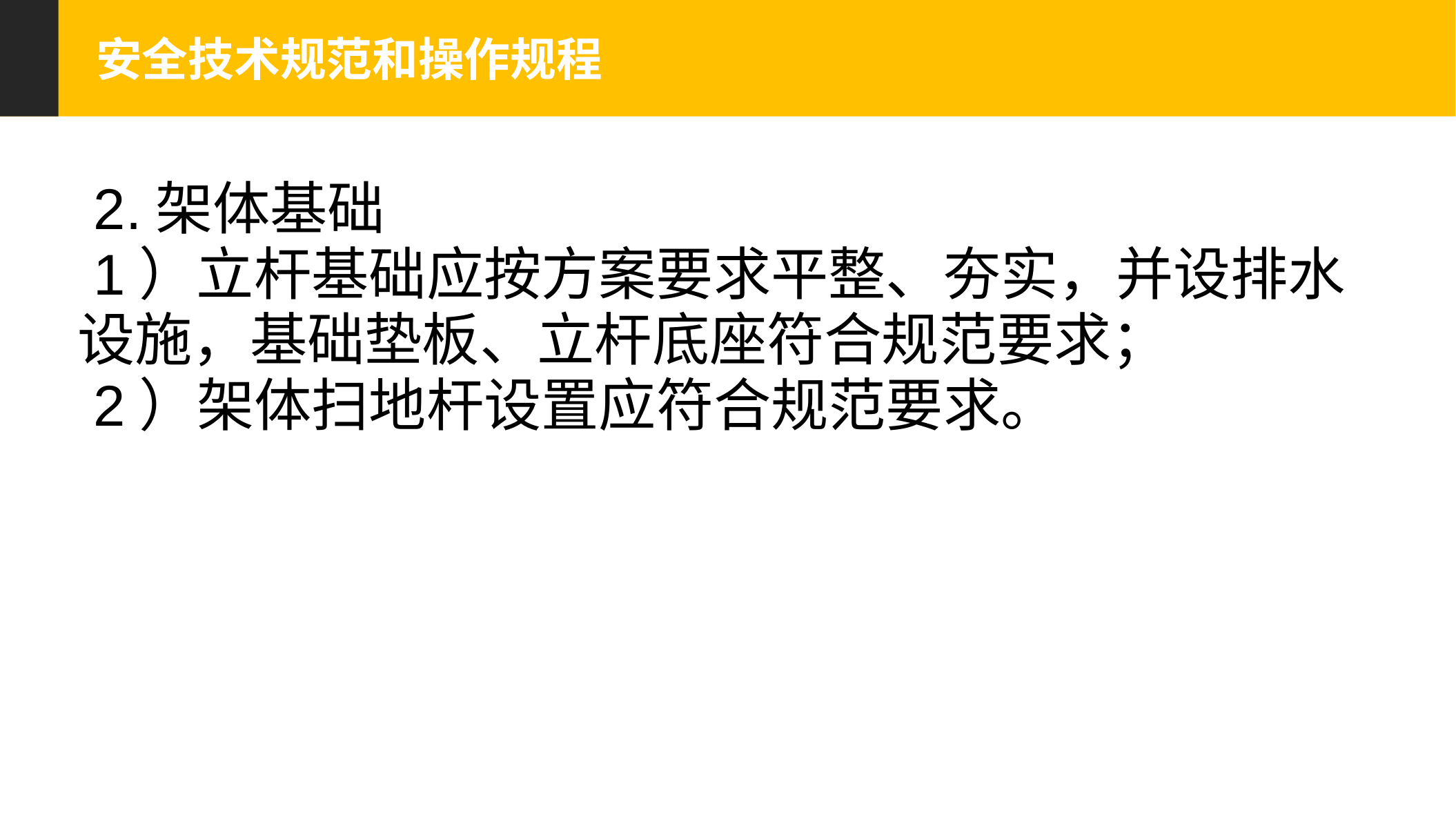

安全技术规范和操作规程
 2.架体基础
 1）立杆基础应按方案要求平整、夯实，并设排水设施，基础垫板、立杆底座符合规范要求；
 2）架体扫地杆设置应符合规范要求。